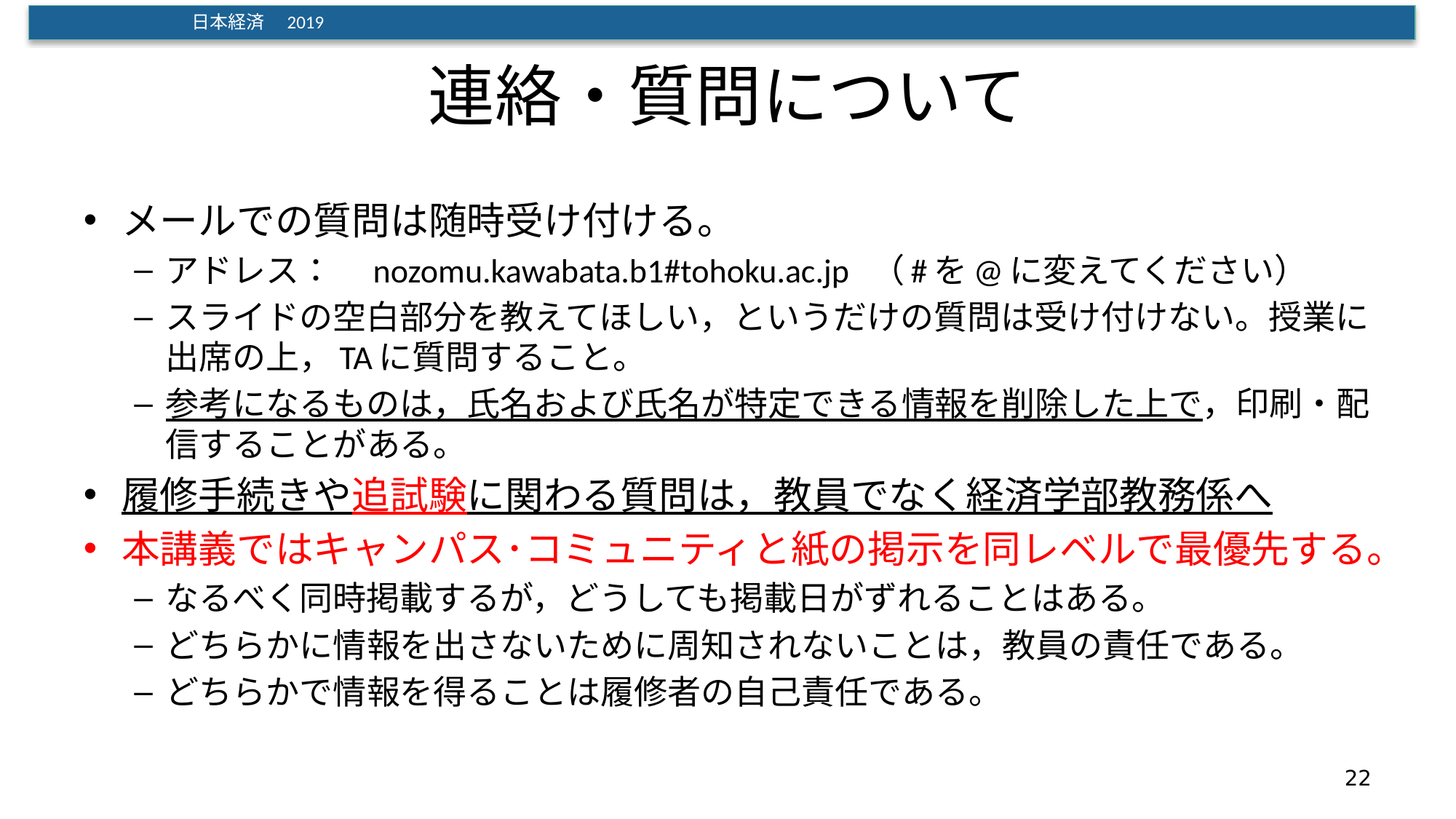

# 連絡・質問について
メールでの質問は随時受け付ける。
アドレス：　nozomu.kawabata.b1#tohoku.ac.jp  （#を@に変えてください）
スライドの空白部分を教えてほしい，というだけの質問は受け付けない。授業に出席の上，TAに質問すること。
参考になるものは，氏名および氏名が特定できる情報を削除した上で，印刷・配信することがある。
履修手続きや追試験に関わる質問は，教員でなく経済学部教務係へ
本講義ではキャンパス･コミュニティと紙の掲示を同レベルで最優先する。
なるべく同時掲載するが，どうしても掲載日がずれることはある。
どちらかに情報を出さないために周知されないことは，教員の責任である。
どちらかで情報を得ることは履修者の自己責任である。

22